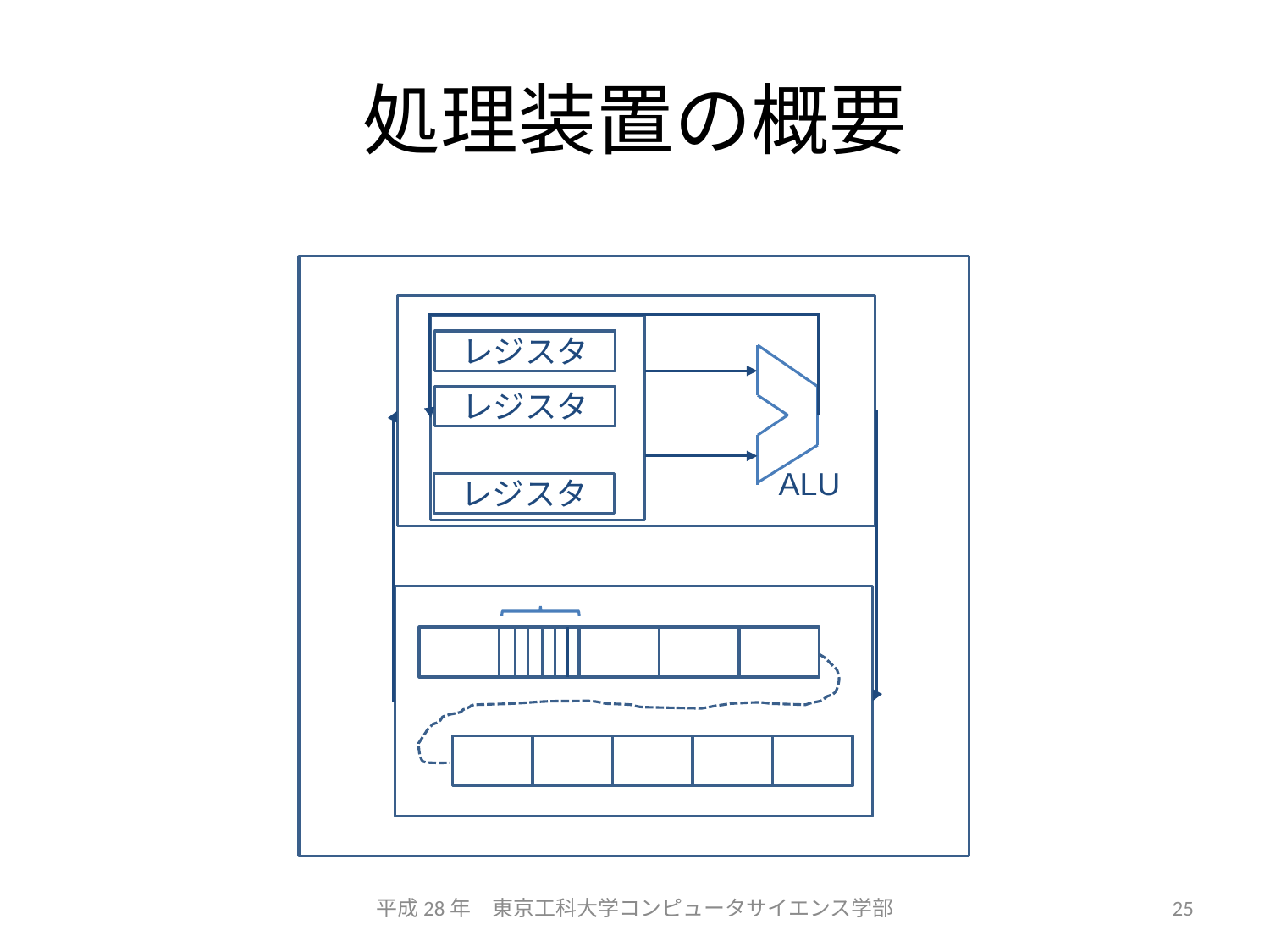

# 処理装置の概要

レジスタ
レジスタ
ALU
レジスタ

平成28年　東京工科大学コンピュータサイエンス学部
25